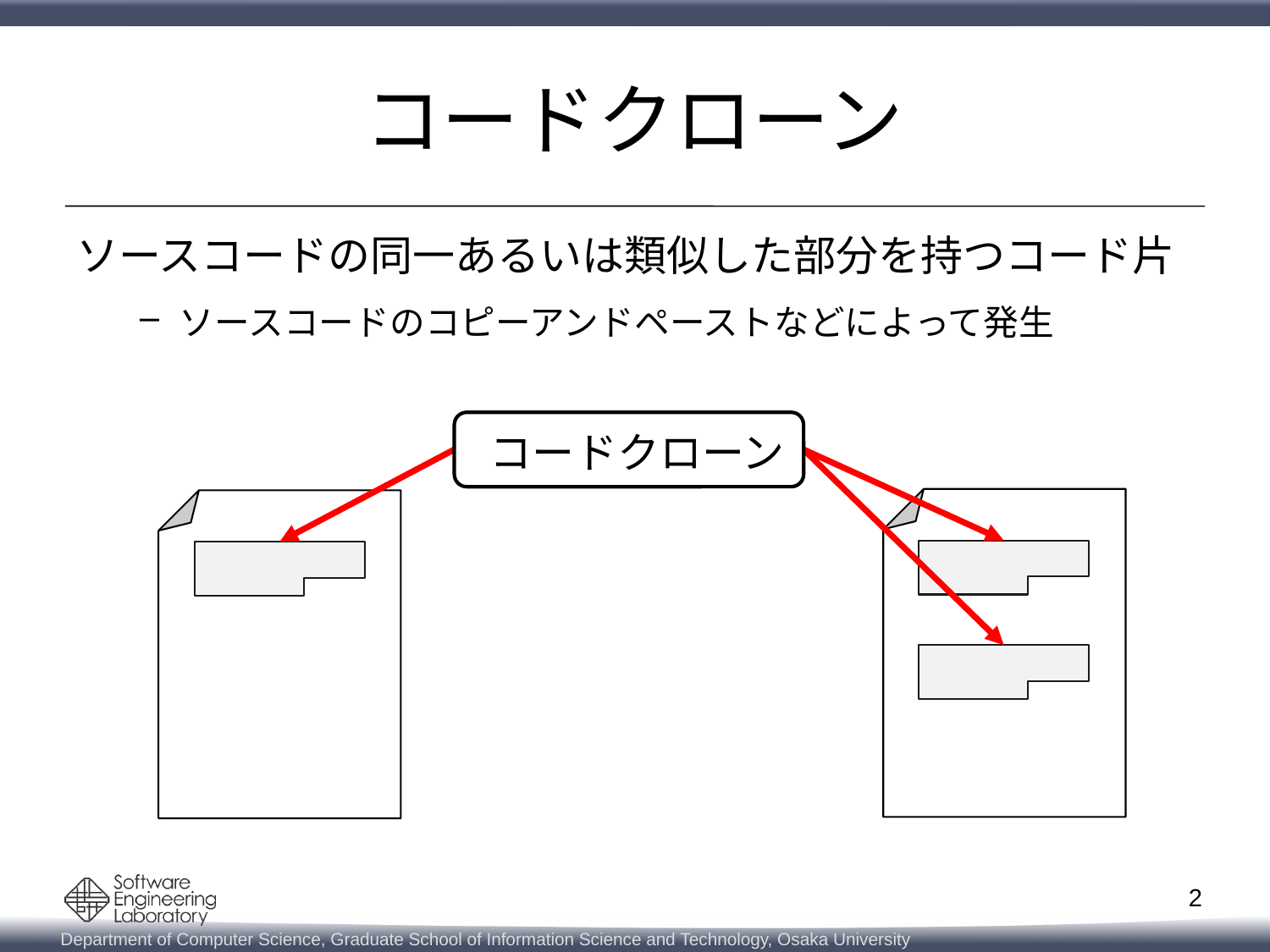

# コードクローン
ソースコードの同一あるいは類似した部分を持つコード片
ソースコードのコピーアンドペーストなどによって発生

コードクローン

2